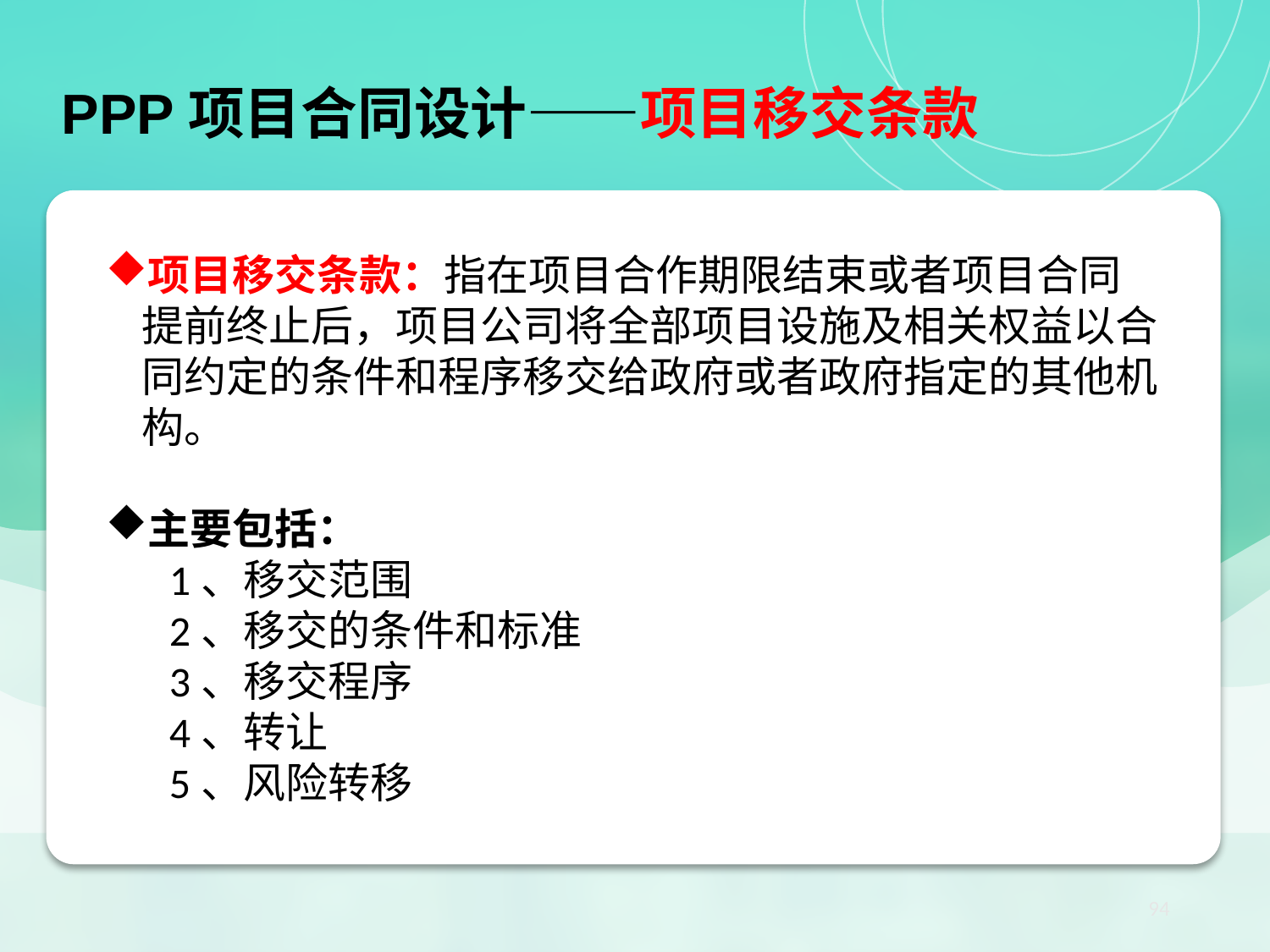

PPP项目合同设计——项目移交条款
【小结】PPP项目核心法律关系：项目合同
项目移交条款：指在项目合作期限结束或者项目合同提前终止后，项目公司将全部项目设施及相关权益以合同约定的条件和程序移交给政府或者政府指定的其他机构。

主要包括：
1、移交范围
2、移交的条件和标准
3、移交程序
4、转让
5、风险转移

94